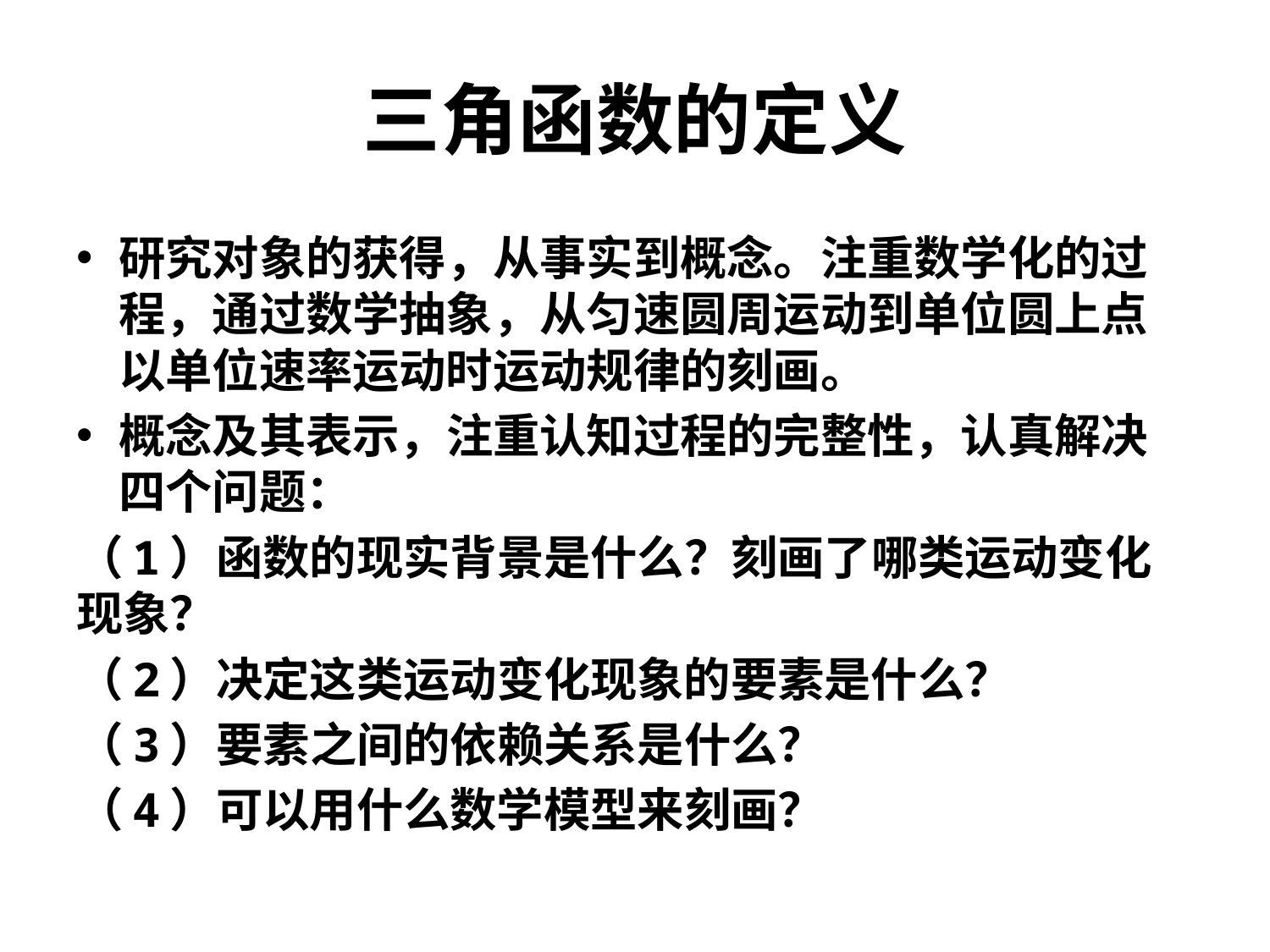

# 三角函数的定义
研究对象的获得，从事实到概念。注重数学化的过程，通过数学抽象，从匀速圆周运动到单位圆上点以单位速率运动时运动规律的刻画。
概念及其表示，注重认知过程的完整性，认真解决四个问题：
（1）函数的现实背景是什么？刻画了哪类运动变化现象？
（2）决定这类运动变化现象的要素是什么？
（3）要素之间的依赖关系是什么？
（4）可以用什么数学模型来刻画？